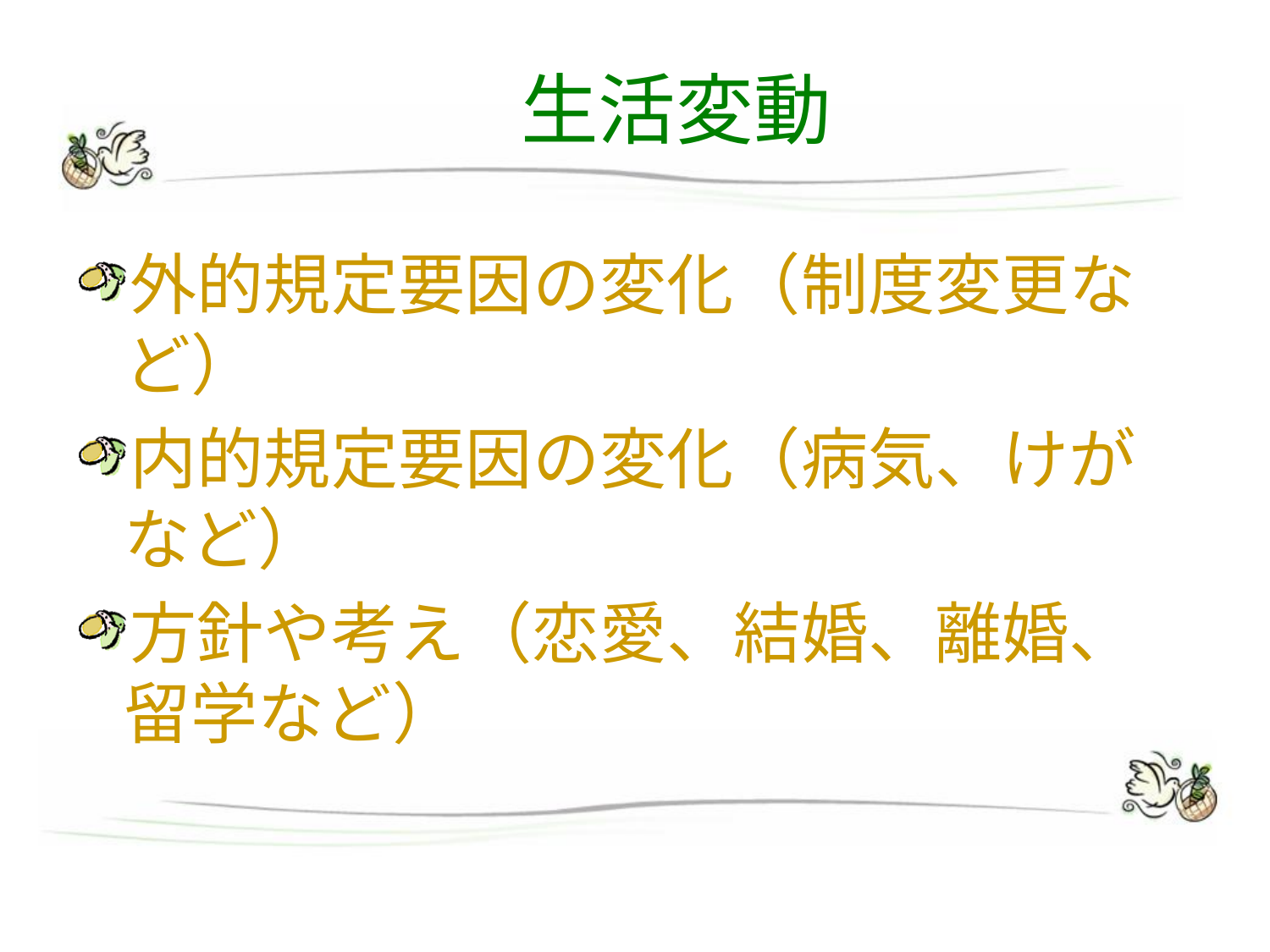

# 生活変動
外的規定要因の変化（制度変更など）
内的規定要因の変化（病気、けがなど）
方針や考え（恋愛、結婚、離婚、留学など）